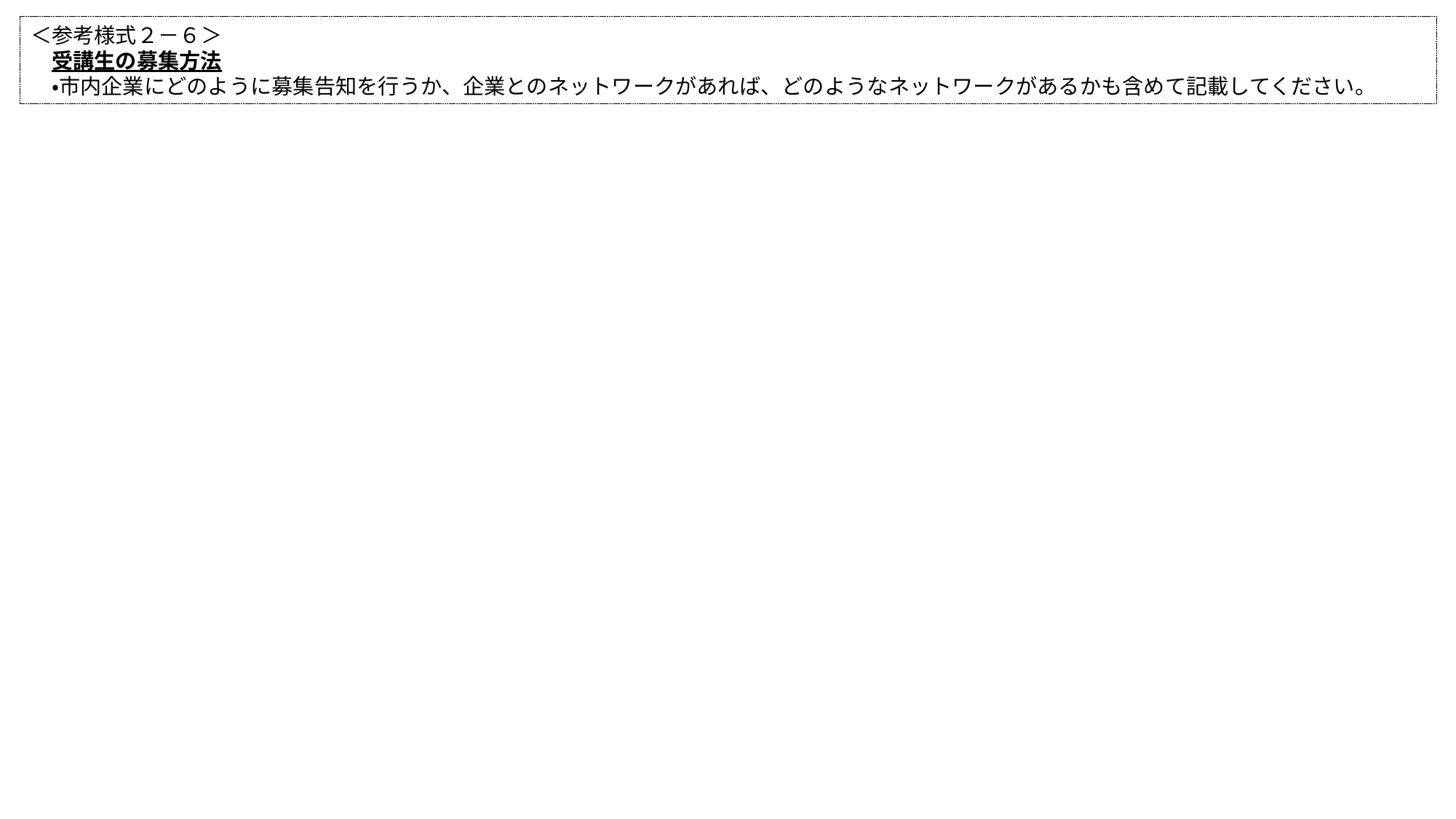

＜参考様式２－６＞
　受講生の募集方法
　・市内企業にどのように募集告知を行うか、企業とのネットワークがあれば、どのようなネットワークがあるかも含めて記載してください。